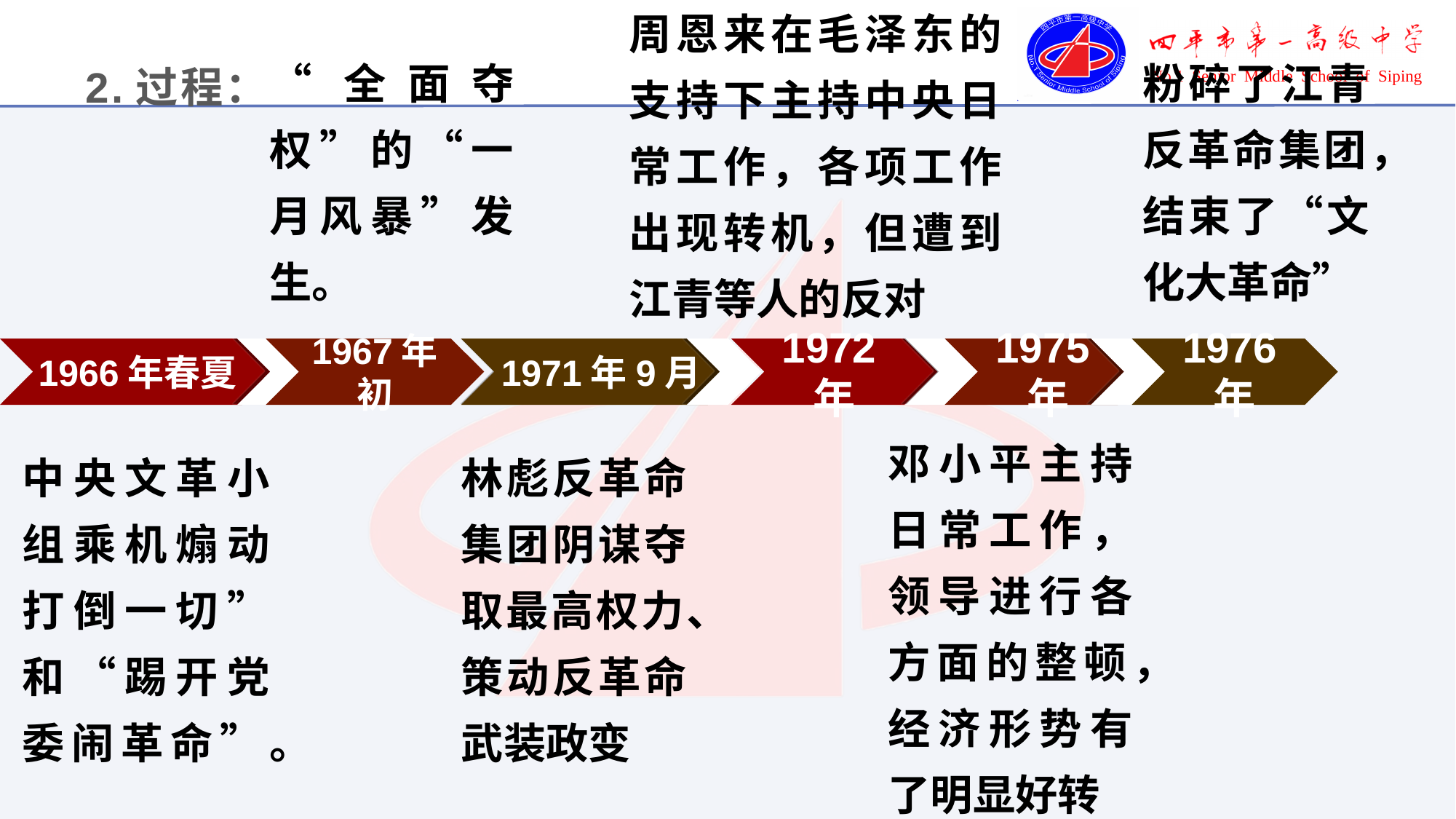

# 2.过程：
粉碎了江青反革命集团，结束了“文化大革命”
“全面夺权”的“一月风暴”发生。
周恩来在毛泽东的支持下主持中央日常工作，各项工作出现转机，但遭到江青等人的反对
1966年春夏

1967年初
1971年9月

1972年

1975年

1976年
邓小平主持日常工作，领导进行各方面的整顿，经济形势有了明显好转
中央文革小组乘机煽动打倒一切”和“踢开党委闹革命”。
林彪反革命集团阴谋夺取最高权力、策动反革命武装政变